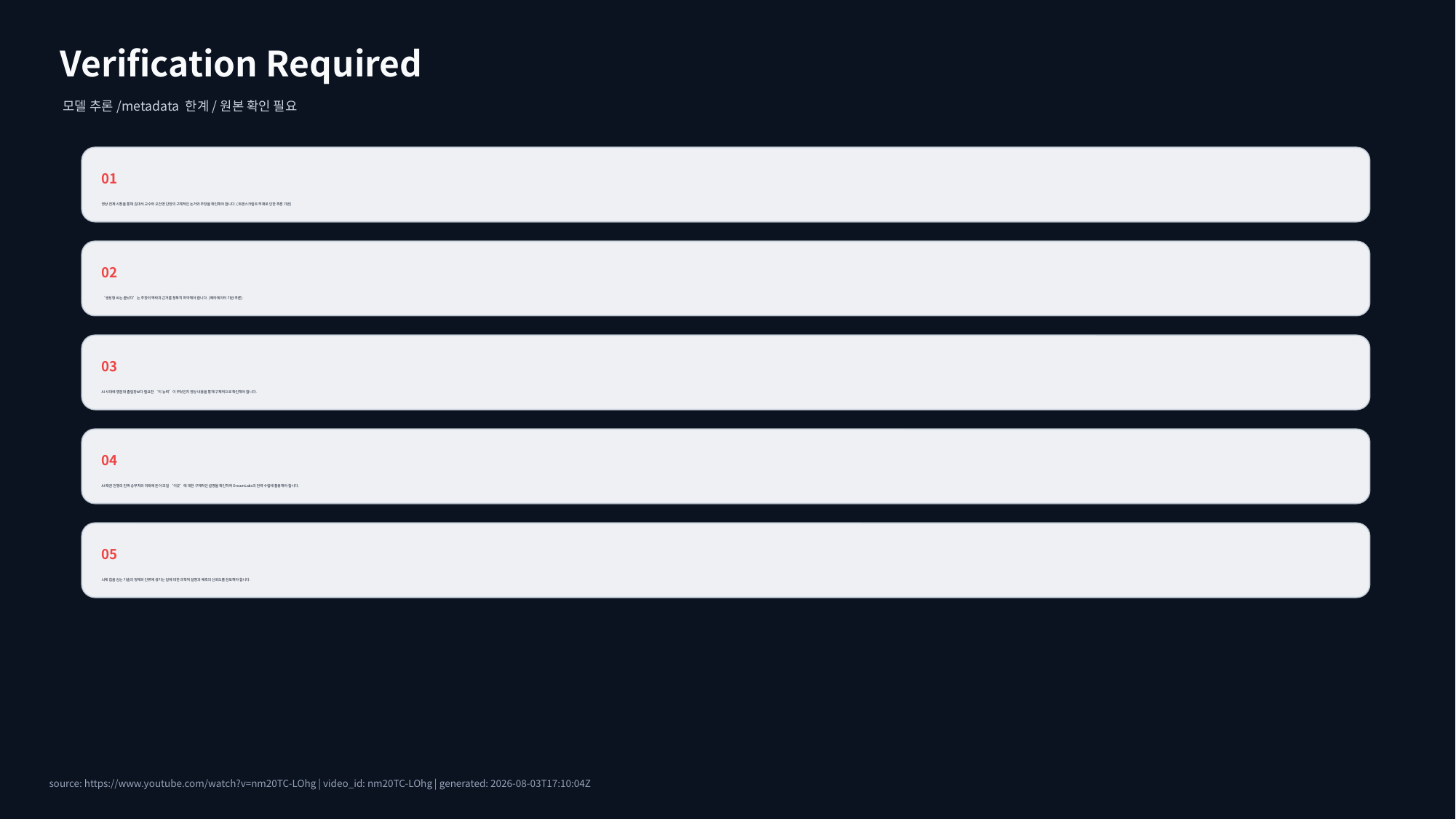

Verification Required
모델 추론/metadata 한계/원본 확인 필요

01
영상 전체 시청을 통해 김대식 교수와 오건영 단장의 구체적인 논거와 주장을 확인해야 합니다. (트랜스크립트 부재로 인한 추론 기반)

02
‘생성형 AI는 끝났다’는 주장의 맥락과 근거를 정확히 파악해야 합니다. (메타데이터 기반 추론)

03
AI 시대에 명문대 졸업장보다 필요한 ‘이 능력’이 무엇인지 영상 내용을 통해 구체적으로 확인해야 합니다.

04
AI 패권 전쟁의 진짜 승부처와 미래에 돈이 모일 ‘이곳’에 대한 구체적인 설명을 확인하여 DreamLabs의 전략 수립에 활용해야 합니다.

05
뇌에 칩을 심는 기술의 정체와 인류에 생기는 일에 대한 과학적 설명과 예측의 신뢰도를 검토해야 합니다.
source: https://www.youtube.com/watch?v=nm20TC-LOhg | video_id: nm20TC-LOhg | generated: 2026-08-03T17:10:04Z